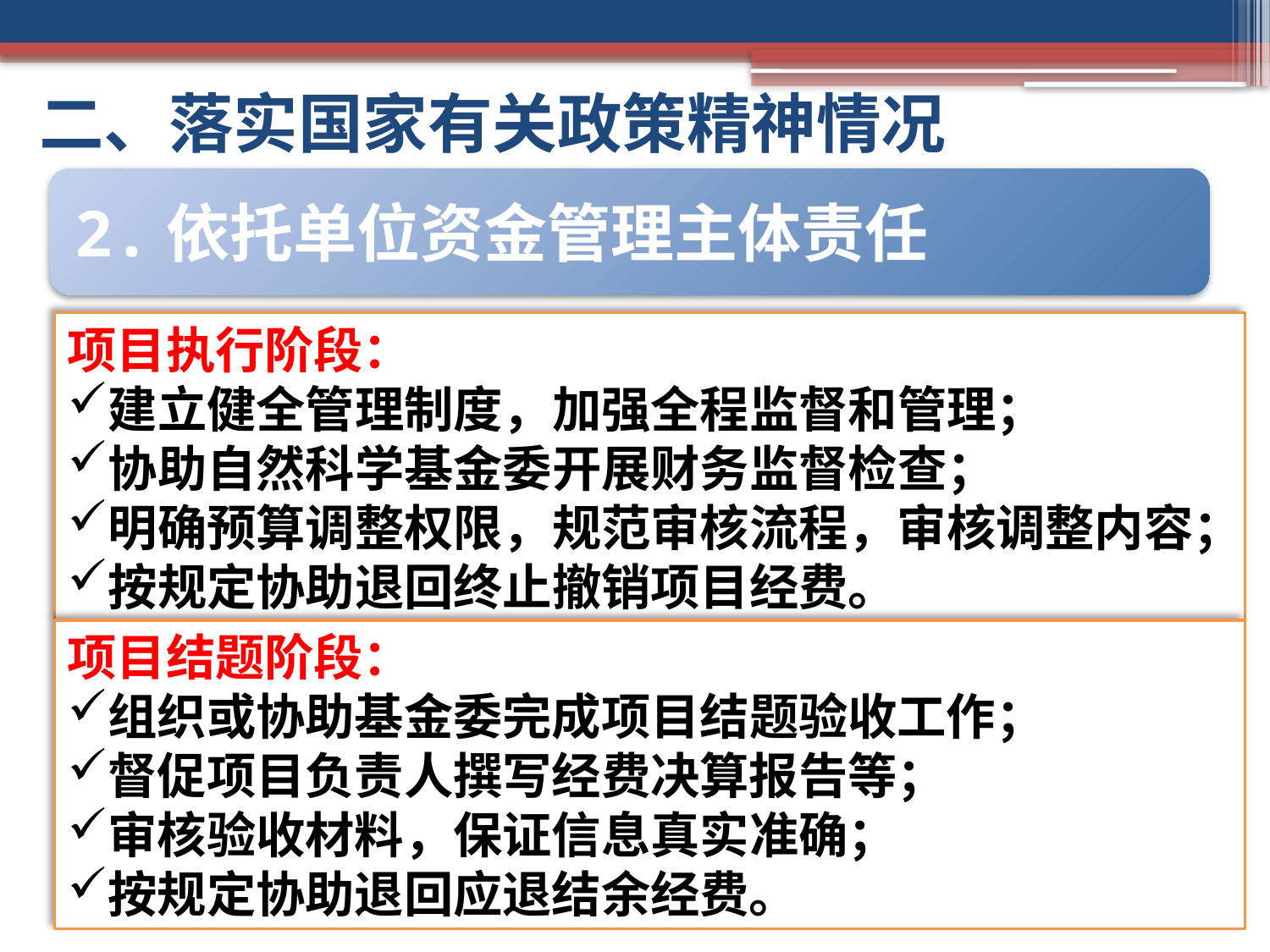

# 二、落实国家有关政策精神情况

2.依托单位资金管理主体责任
项目执行阶段：
建立健全管理制度，加强全程监督和管理；
协助自然科学基金委开展财务监督检查；
明确预算调整权限，规范审核流程，审核调整内容；
按规定协助退回终止撤销项目经费。

项目结题阶段：
组织或协助基金委完成项目结题验收工作；
督促项目负责人撰写经费决算报告等；
审核验收材料，保证信息真实准确；
按规定协助退回应退结余经费。